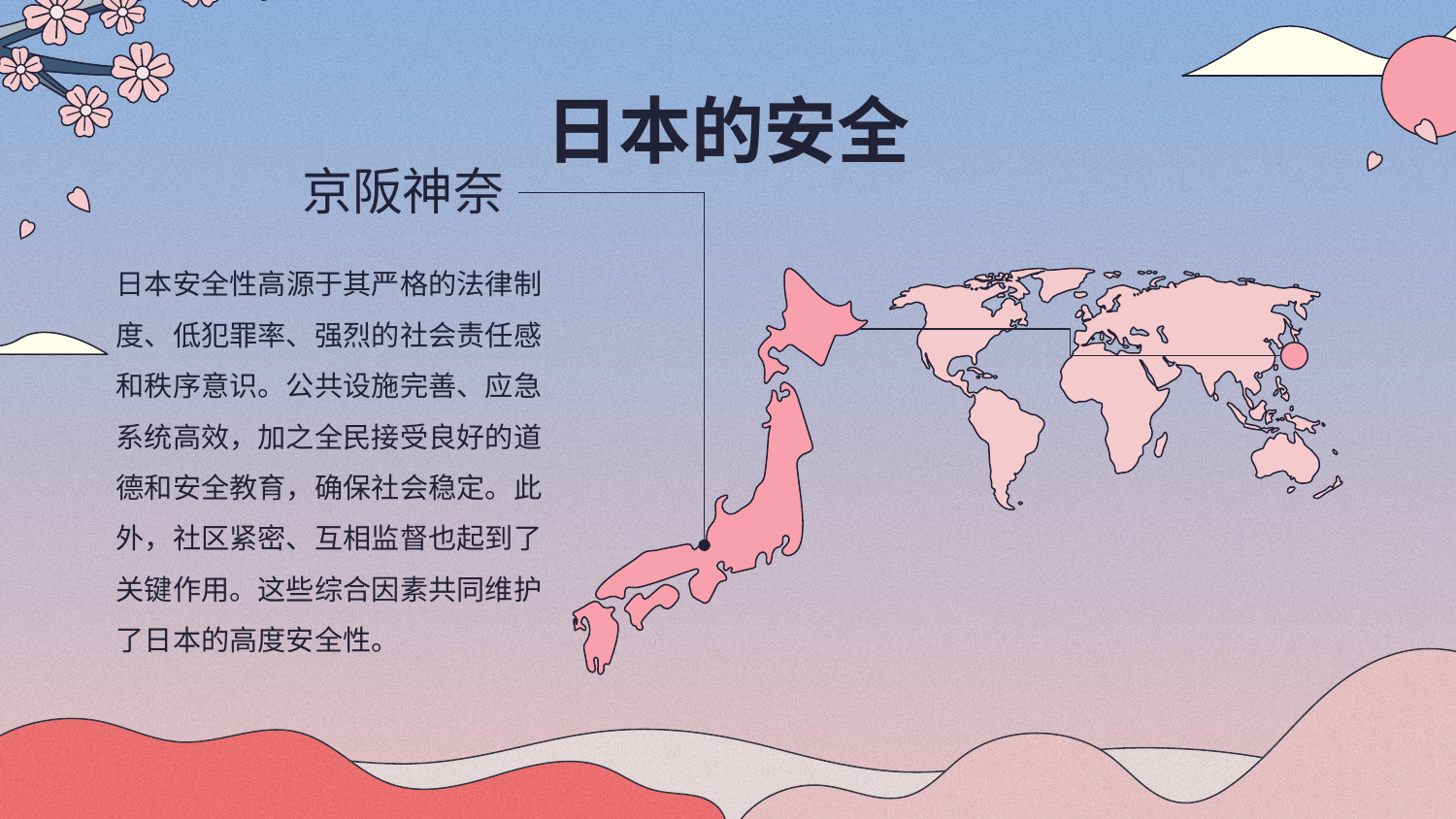

# 日本的安全
京阪神奈
日本安全性高源于其严格的法律制度、低犯罪率、强烈的社会责任感和秩序意识。公共设施完善、应急系统高效，加之全民接受良好的道德和安全教育，确保社会稳定。此外，社区紧密、互相监督也起到了关键作用。这些综合因素共同维护了日本的高度安全性。